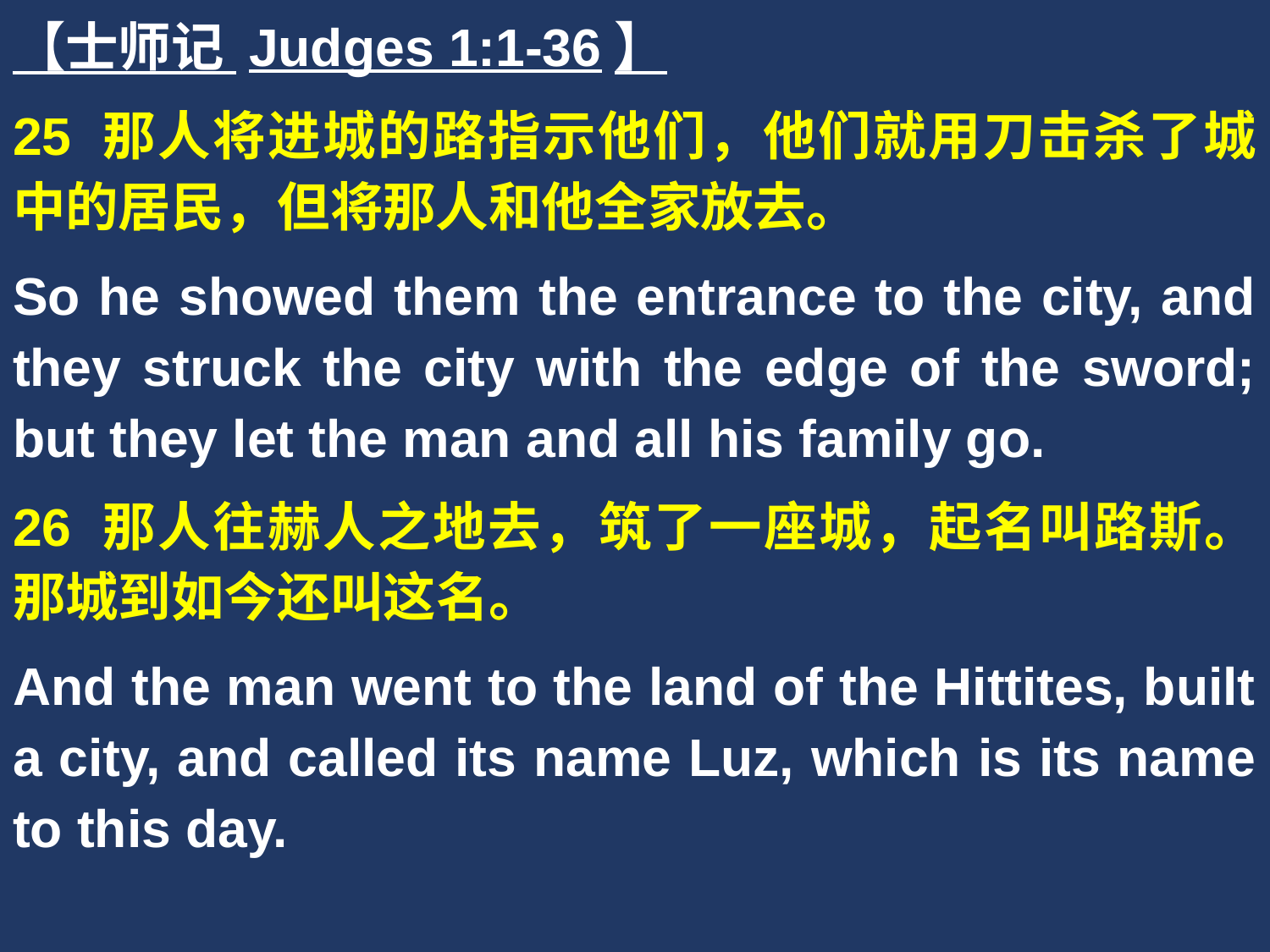

【士师记 Judges 1:1-36】
25 那人将进城的路指示他们，他们就用刀击杀了城中的居民，但将那人和他全家放去。
So he showed them the entrance to the city, and they struck the city with the edge of the sword; but they let the man and all his family go.
26 那人往赫人之地去，筑了一座城，起名叫路斯。那城到如今还叫这名。
And the man went to the land of the Hittites, built a city, and called its name Luz, which is its name to this day.